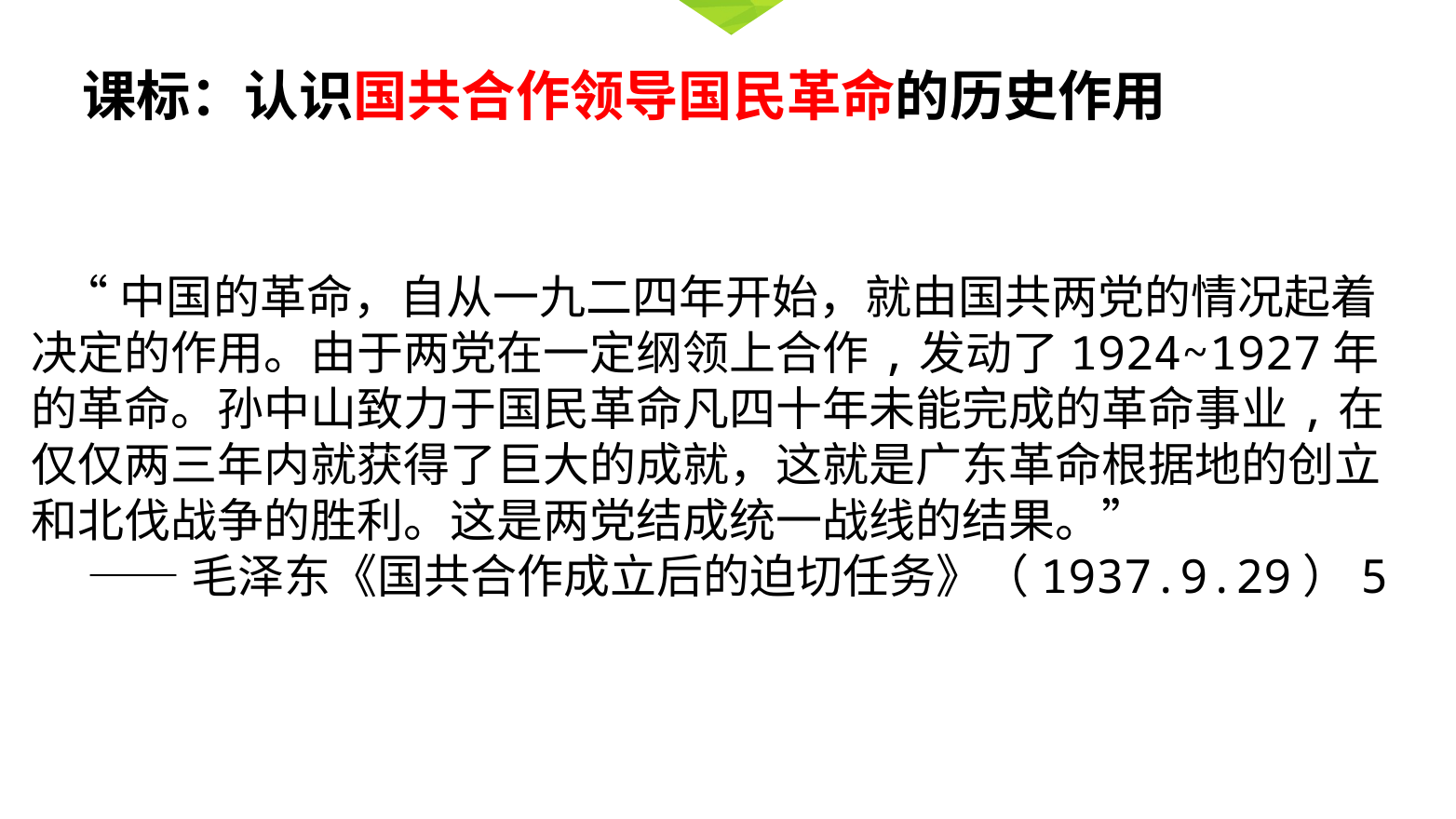

课标：认识国共合作领导国民革命的历史作用
   “中国的革命，自从一九二四年开始，就由国共两党的情况起着决定的作用。由于两党在一定纲领上合作,发动了1924~1927年的革命。孙中山致力于国民革命凡四十年未能完成的革命事业,在仅仅两三年内就获得了巨大的成就，这就是广东革命根据地的创立和北伐战争的胜利。这是两党结成统一战线的结果。”
——毛泽东《国共合作成立后的迫切任务》（1937.9.29）5